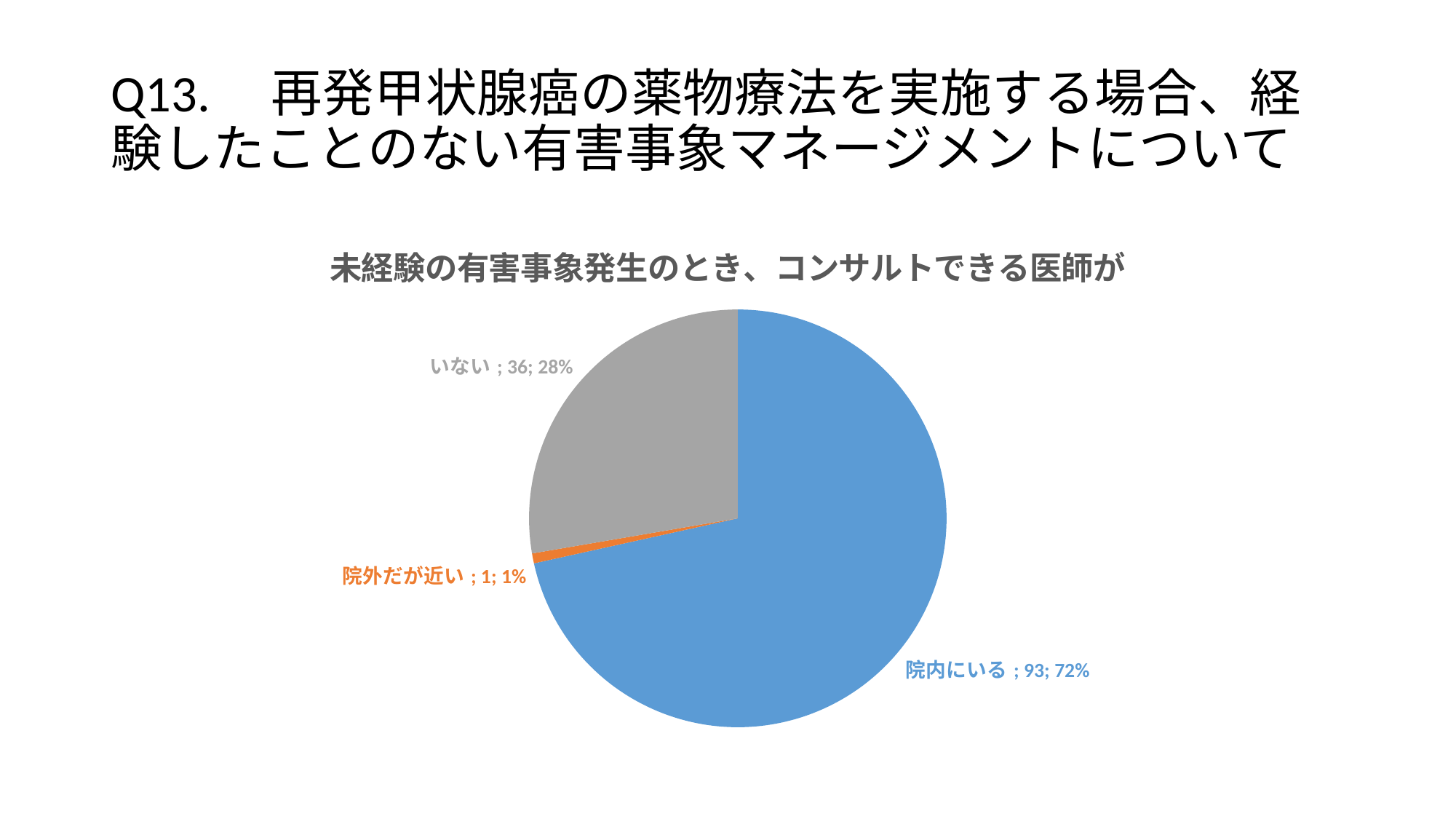

# Q13.　再発甲状腺癌の薬物療法を実施する場合、経験したことのない有害事象マネージメントについて

### Chart:

| Category | 未経験の有害事象発生のとき、コンサルトできる医師が |
|---|---|
| 院内にいる | 93.0 |
| 院外だが近い | 1.0 |
| いない | 36.0 |